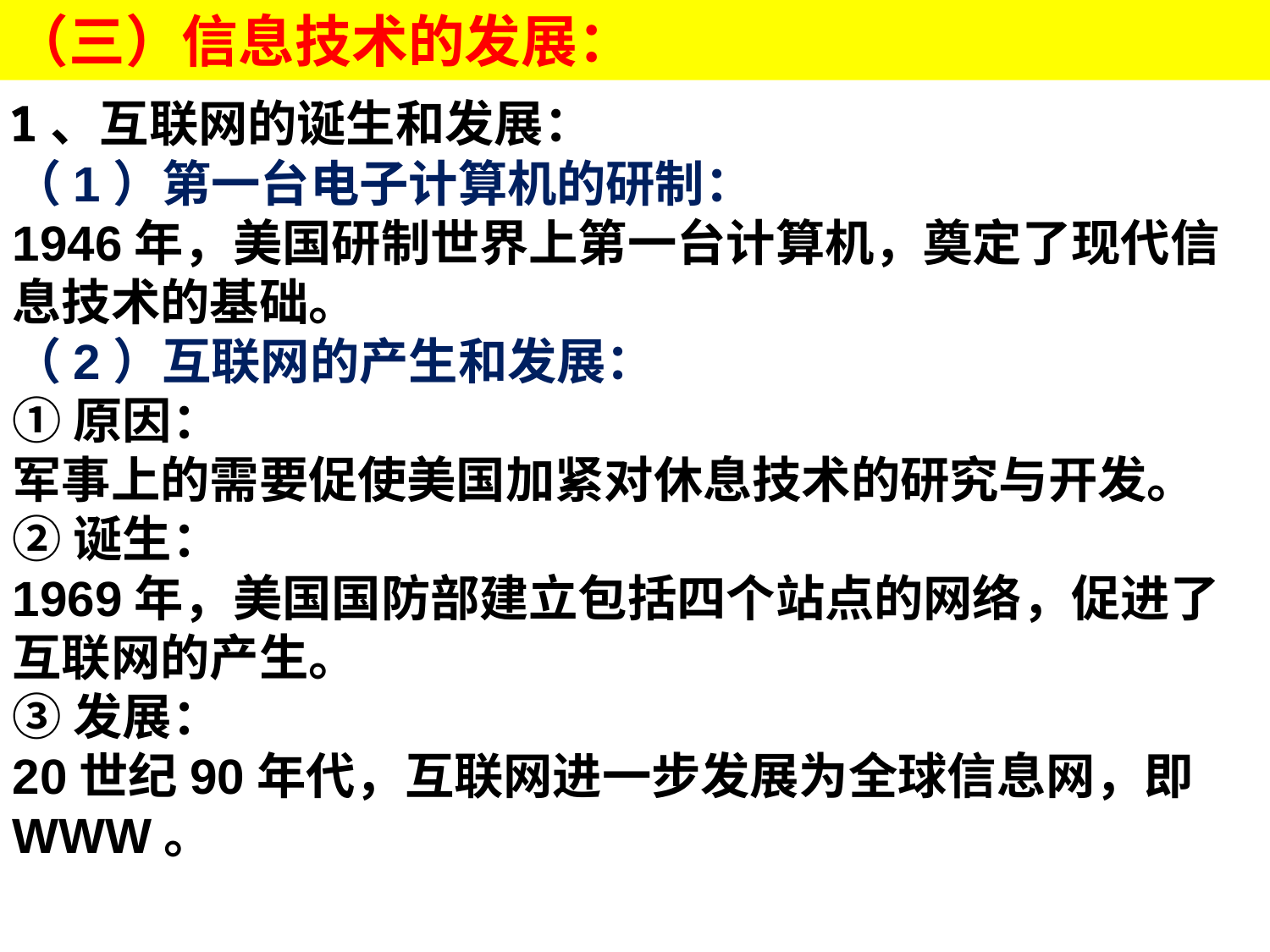

（三）信息技术的发展：
1、互联网的诞生和发展：

（1）第一台电子计算机的研制：
1946年，美国研制世界上第一台计算机，奠定了现代信息技术的基础。
（2）互联网的产生和发展：
①原因：
军事上的需要促使美国加紧对休息技术的研究与开发。
②诞生：
1969年，美国国防部建立包括四个站点的网络，促进了互联网的产生。
③发展：
20世纪90年代，互联网进一步发展为全球信息网，即WWW。